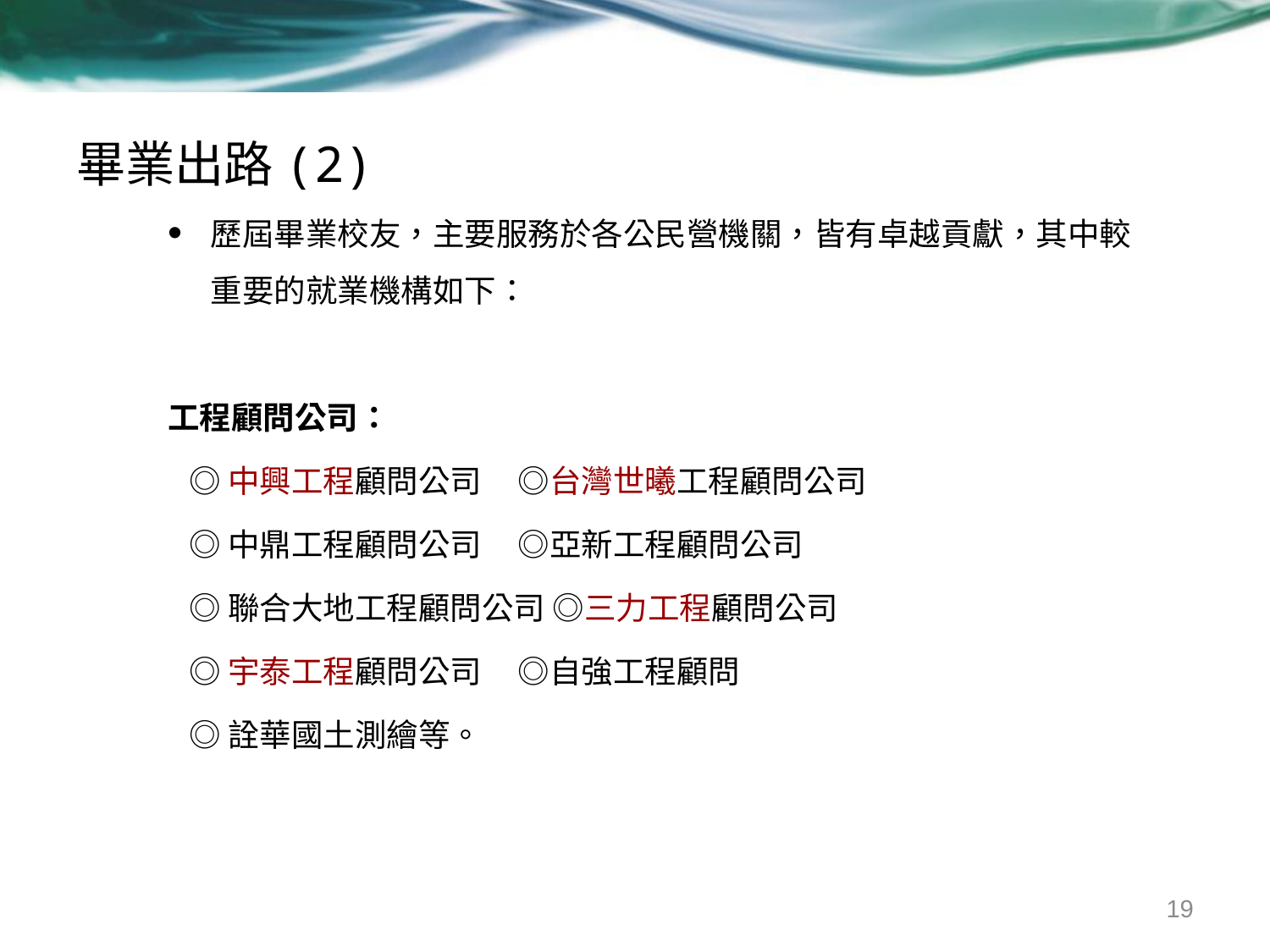

# 畢業出路(2)
歷屆畢業校友，主要服務於各公民營機關，皆有卓越貢獻，其中較重要的就業機構如下：

工程顧問公司：
   ◎中興工程顧問公司     ◎台灣世曦工程顧問公司
   ◎中鼎工程顧問公司     ◎亞新工程顧問公司
   ◎聯合大地工程顧問公司 ◎三力工程顧問公司
   ◎宇泰工程顧問公司     ◎自強工程顧問
   ◎詮華國土測繪等。

19